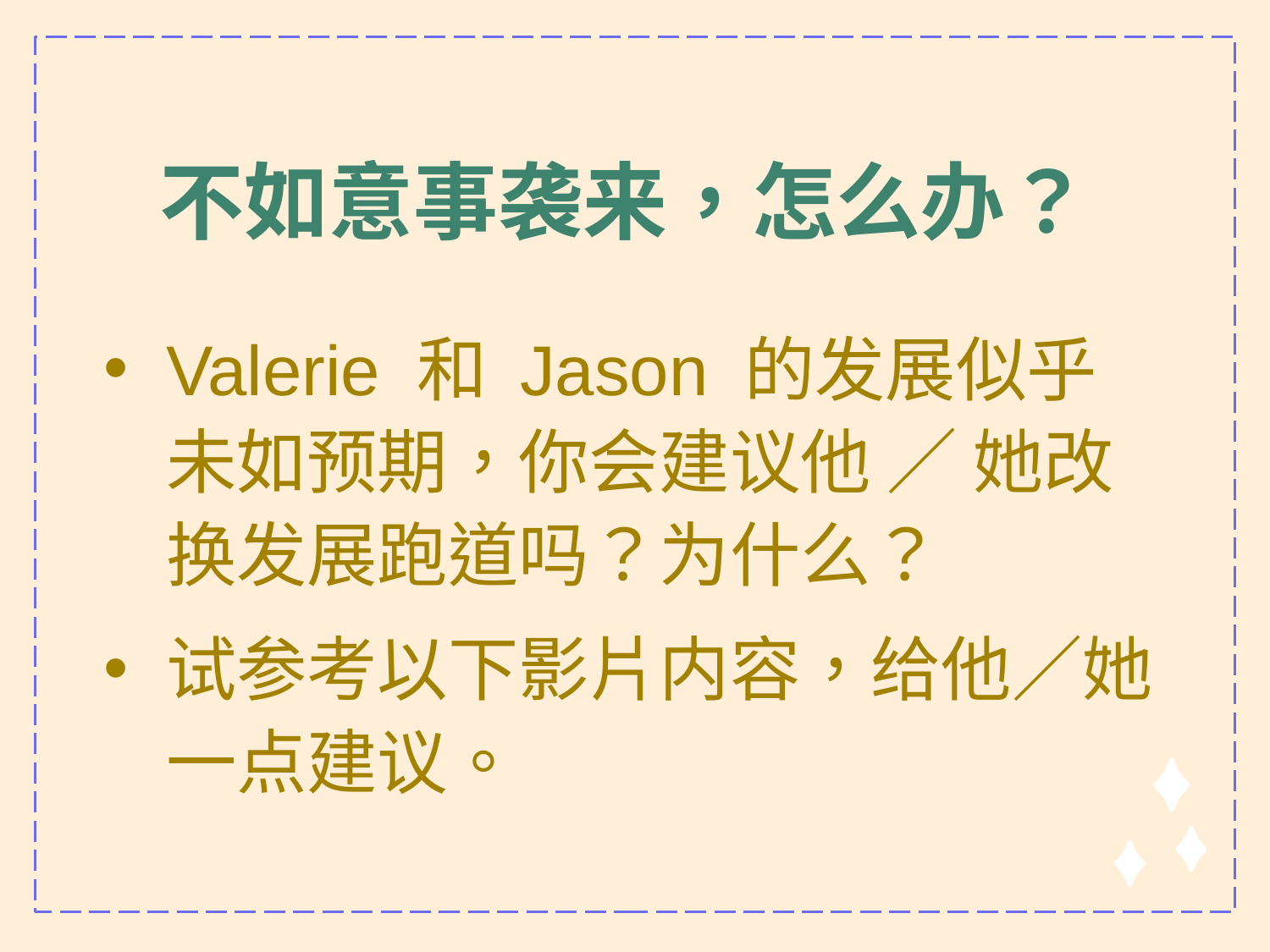

# 不如意事袭来，怎么办？
Valerie 和 Jason 的发展似乎未如预期，你会建议他 ／ 她改换发展跑道吗？为什么？
试参考以下影片内容，给他／她一点建议。